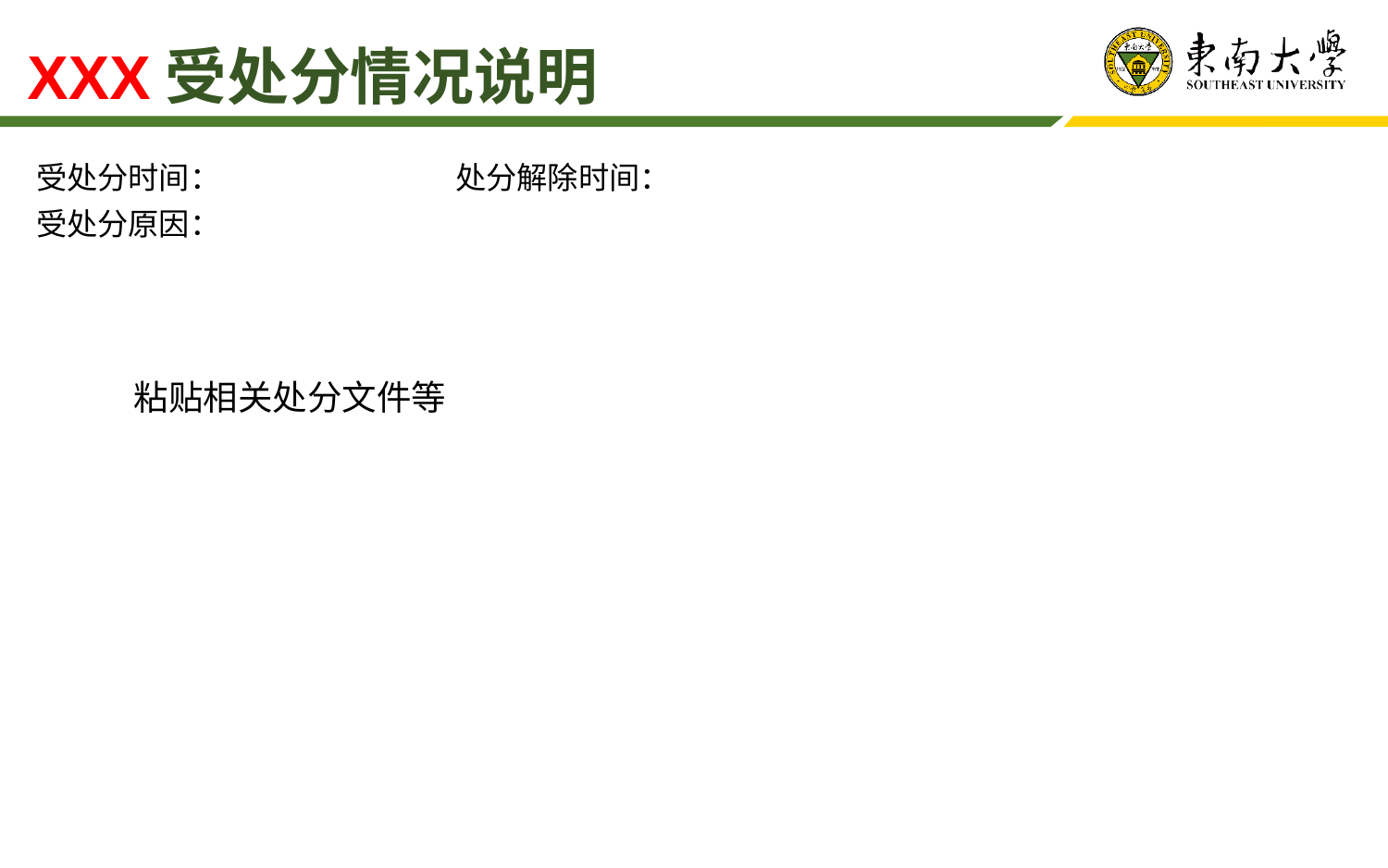

XXX受处分情况说明
受处分时间：                                  处分解除时间：
受处分原因：

粘贴相关处分文件等